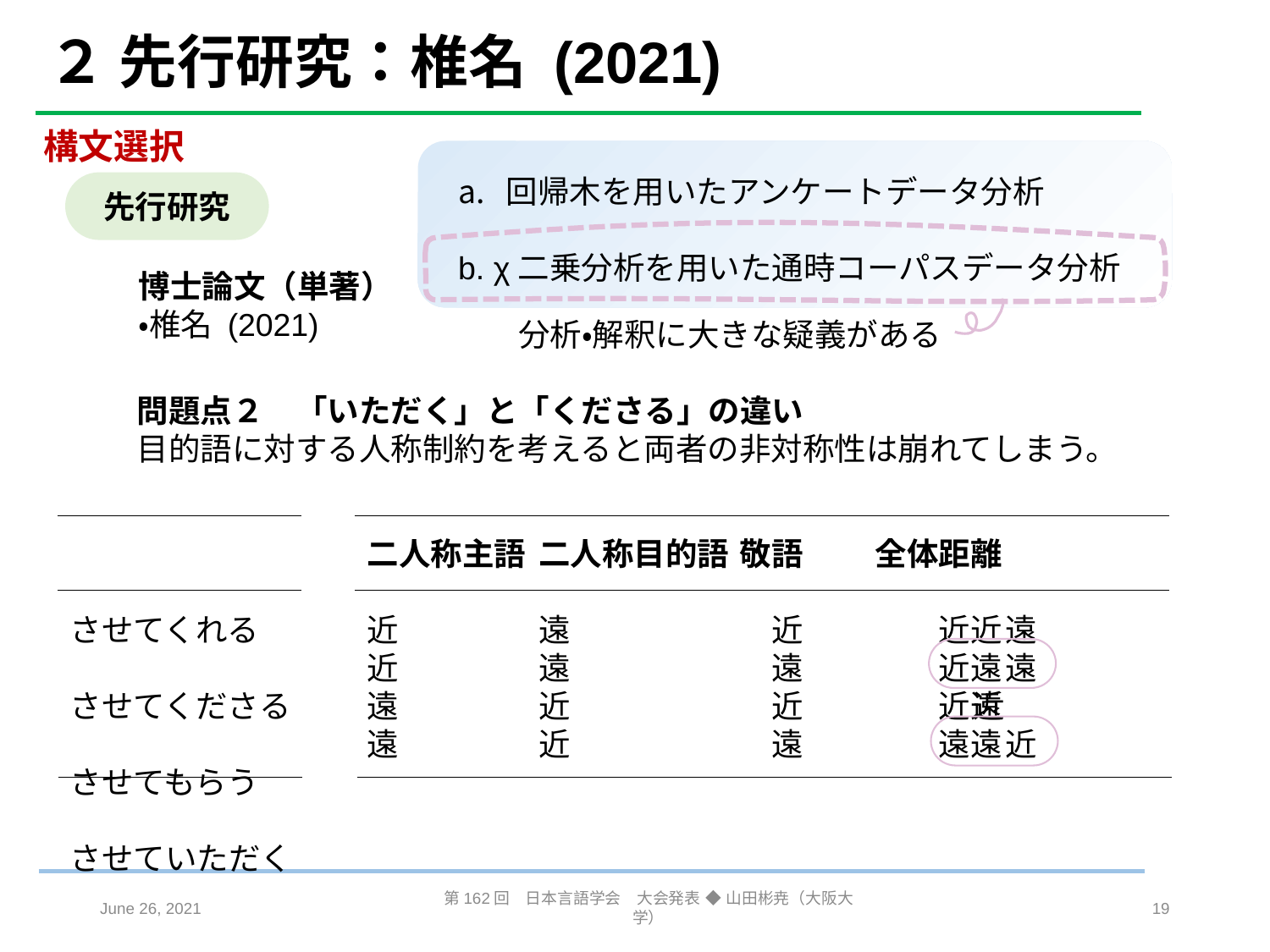

# ２ 先行研究：椎名 (2021)
構文選択

回帰木を用いたアンケートデータ分析

b. χ二乗分析を用いた通時コーパスデータ分析
先行研究

博士論文（単著）
・椎名 (2021)

　分析・解釈に大きな疑義がある
問題点２　「いただく」と「くださる」の違い
目的語に対する人称制約を考えると両者の非対称性は崩れてしまう。
二人称主語		敬語	全体距離

近		近	近近
近		遠	近遠
遠		近	近遠
遠		遠	遠遠

させてくれる
させてくださる
させてもらう
させていただく
二人称目的語

遠		遠
遠		遠
近		近
近		近

June 26, 2021
第162回　日本言語学会　大会発表 ◆ 山田彬尭（大阪大学）
19